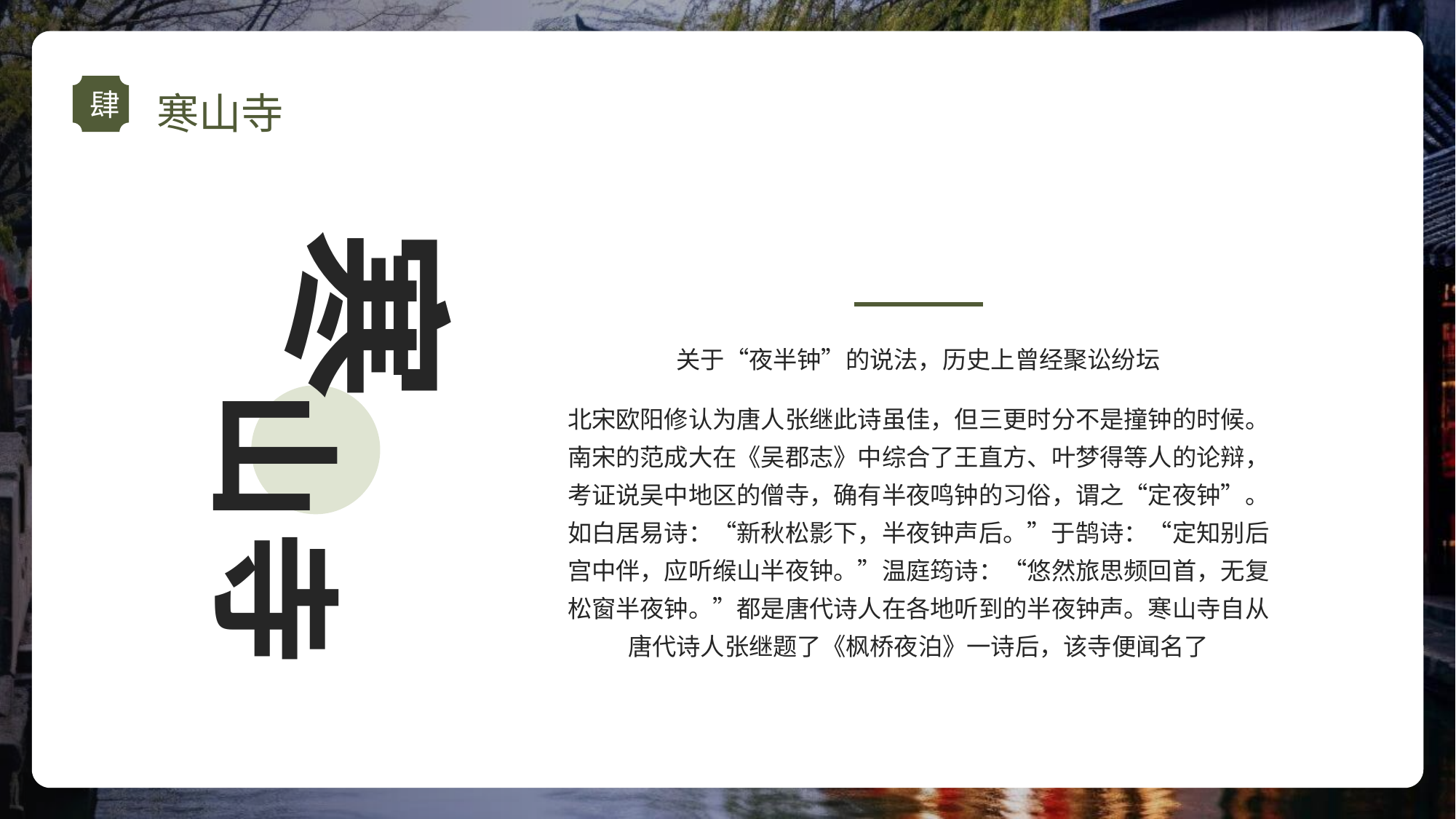

寒山寺
肆
寒
山寺

关于“夜半钟”的说法，历史上曾经聚讼纷坛
北宋欧阳修认为唐人张继此诗虽佳，但三更时分不是撞钟的时候。南宋的范成大在《吴郡志》中综合了王直方、叶梦得等人的论辩，考证说吴中地区的僧寺，确有半夜鸣钟的习俗，谓之“定夜钟”。如白居易诗：“新秋松影下，半夜钟声后。”于鹄诗：“定知别后宫中伴，应听缑山半夜钟。”温庭筠诗：“悠然旅思频回首，无复松窗半夜钟。”都是唐代诗人在各地听到的半夜钟声。寒山寺自从唐代诗人张继题了《枫桥夜泊》一诗后，该寺便闻名了